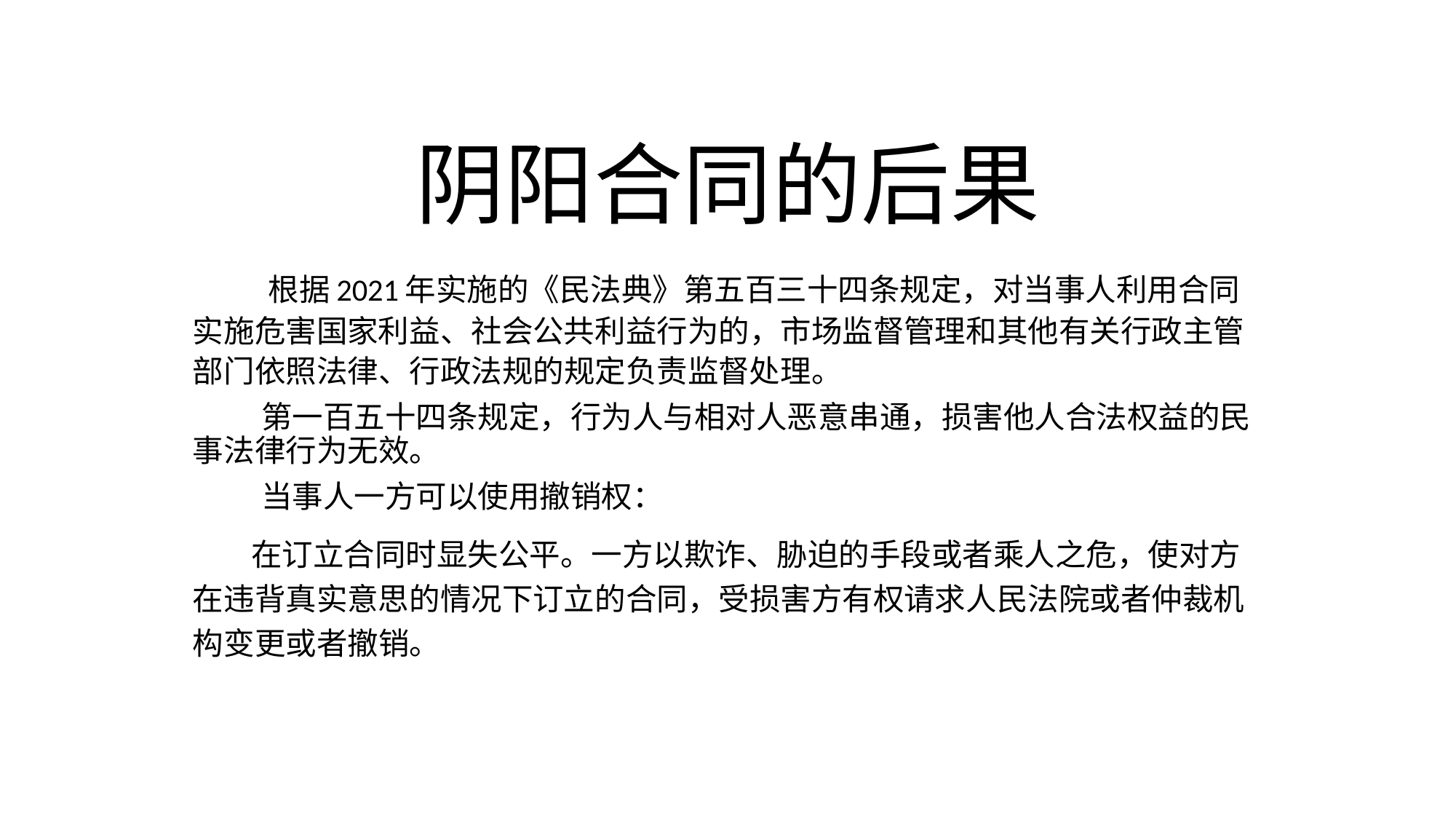

# 阴阳合同的后果
          根据2021年实施的《民法典》第五百三十四条规定，对当事人利用合同实施危害国家利益、社会公共利益行为的，市场监督管理和其他有关行政主管部门依照法律、行政法规的规定负责监督处理。
         第一百五十四条规定，行为人与相对人恶意串通，损害他人合法权益的民事法律行为无效。
         当事人一方可以使用撤销权：
　    在订立合同时显失公平。一方以欺诈、胁迫的手段或者乘人之危，使对方在违背真实意思的情况下订立的合同，受损害方有权请求人民法院或者仲裁机构变更或者撤销。